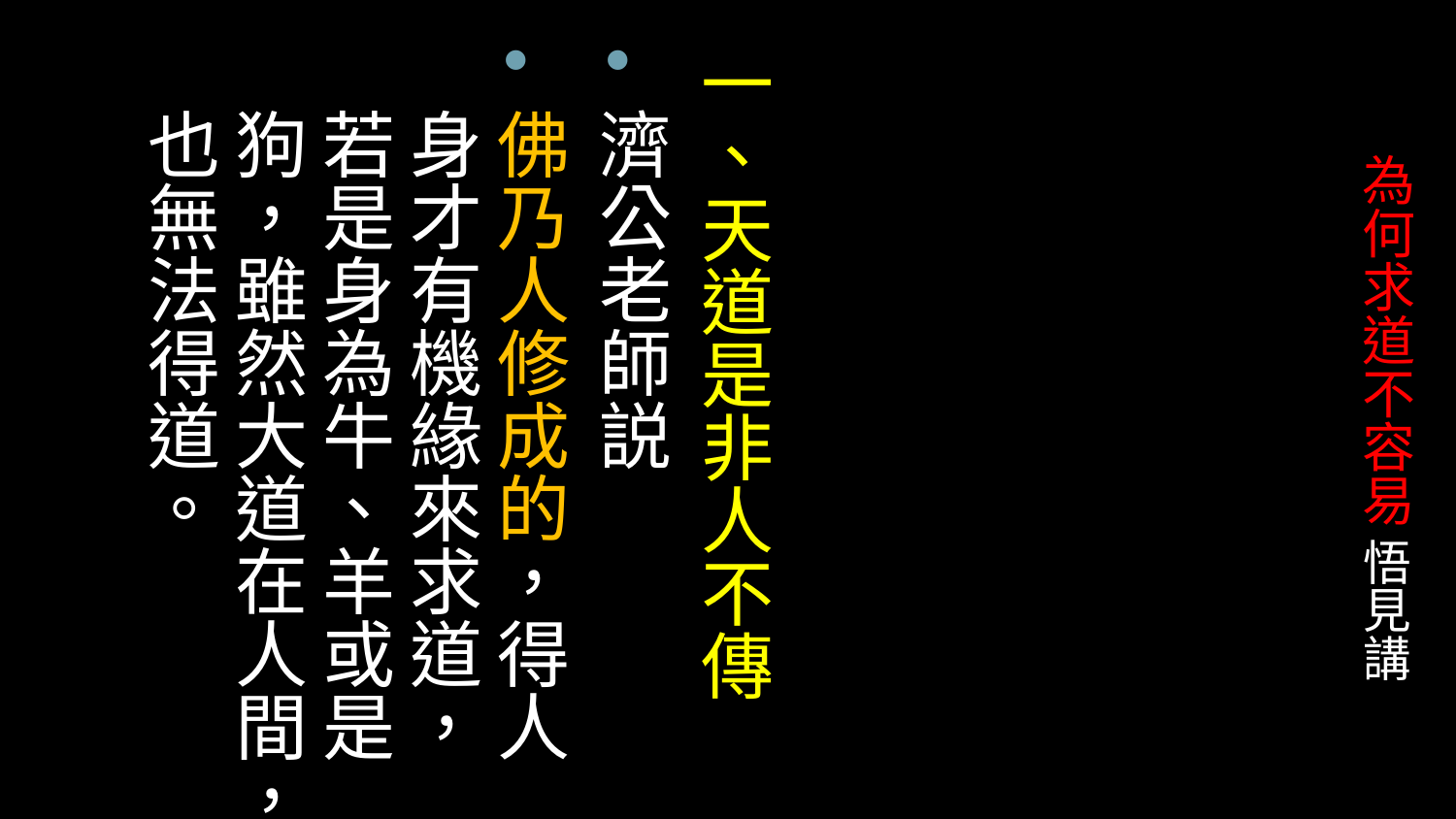

一、天道是非人不傳
濟公老師説
佛乃人修成的，得人身才有機緣來求道，若是身為牛、羊或是狗，雖然大道在人間，也無法得道。

# 為何求道不容易 悟見講